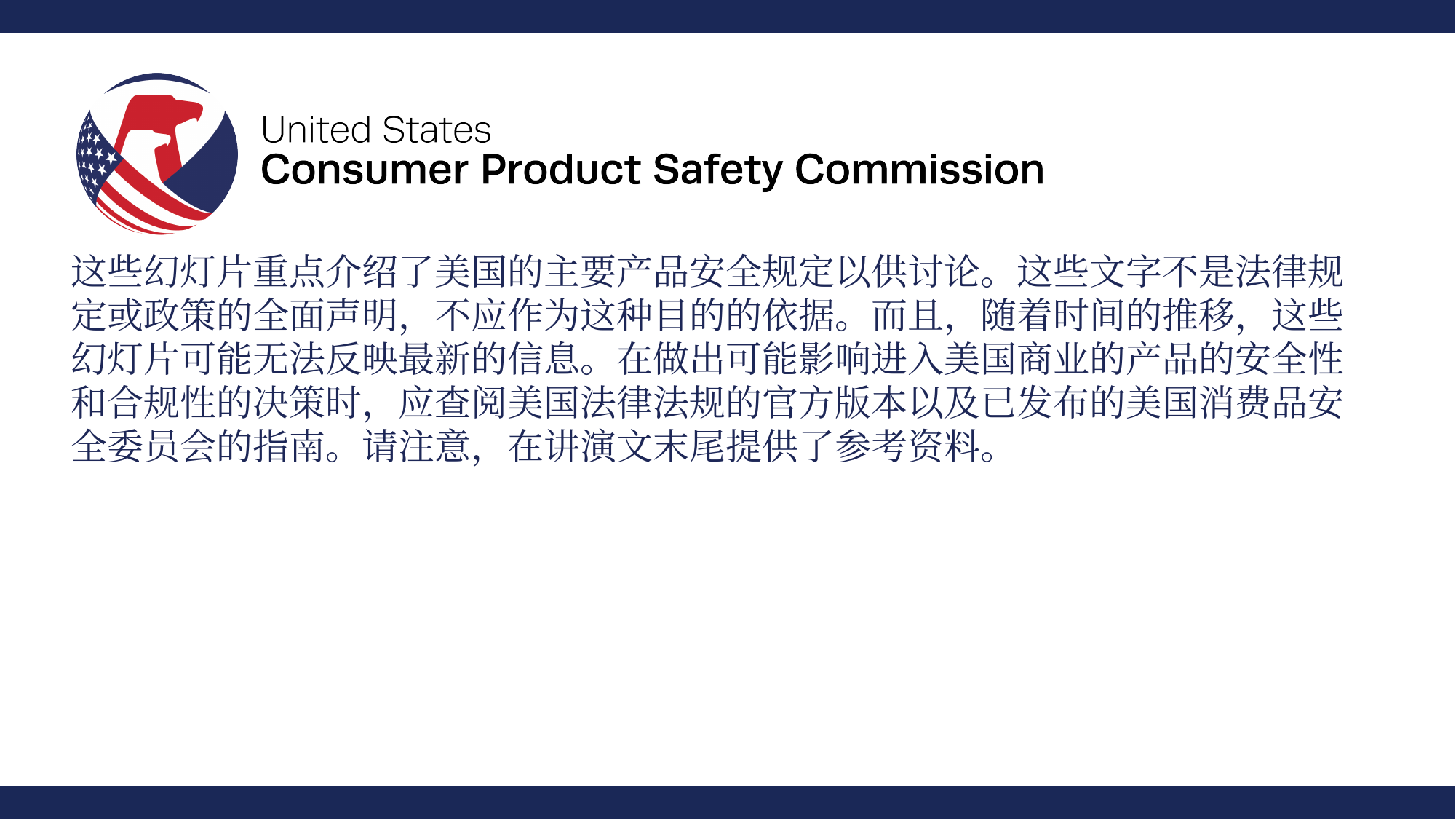

这些幻灯片重点介绍了美国的主要产品安全规定以供讨论。这些文字不是法律规定或政策的全面声明，不应作为这种目的的依据。而且，随着时间的推移，这些幻灯片可能无法反映最新的信息。在做出可能影响进入美国商业的产品的安全性和合规性的决策时，应查阅美国法律法规的官方版本以及已发布的美国消费品安全委员会的指南。请注意，在讲演文末尾提供了参考资料。